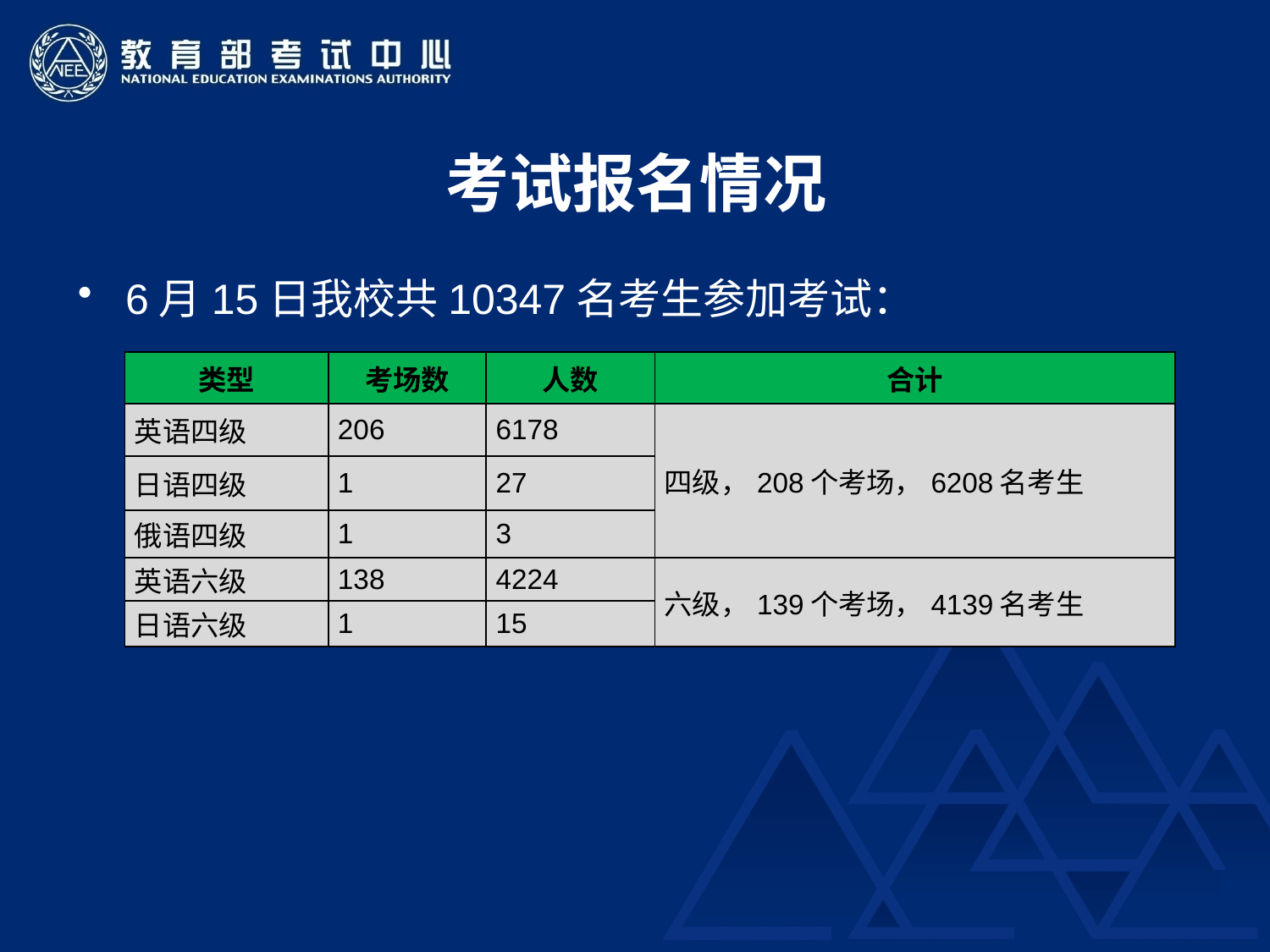

# 考试报名情况
6月15日我校共10347名考生参加考试：

| 类型 | 考场数 | 人数 | 合计 |
| --- | --- | --- | --- |
| 英语四级 | 206 | 6178 | 四级，208个考场，6208名考生 |
| 日语四级 | 1 | 27 |  |
| 俄语四级 | 1 | 3 |  |
| 英语六级 | 138 | 4224 | 六级，139个考场，4139名考生 |
| 日语六级 | 1 | 15 |  |